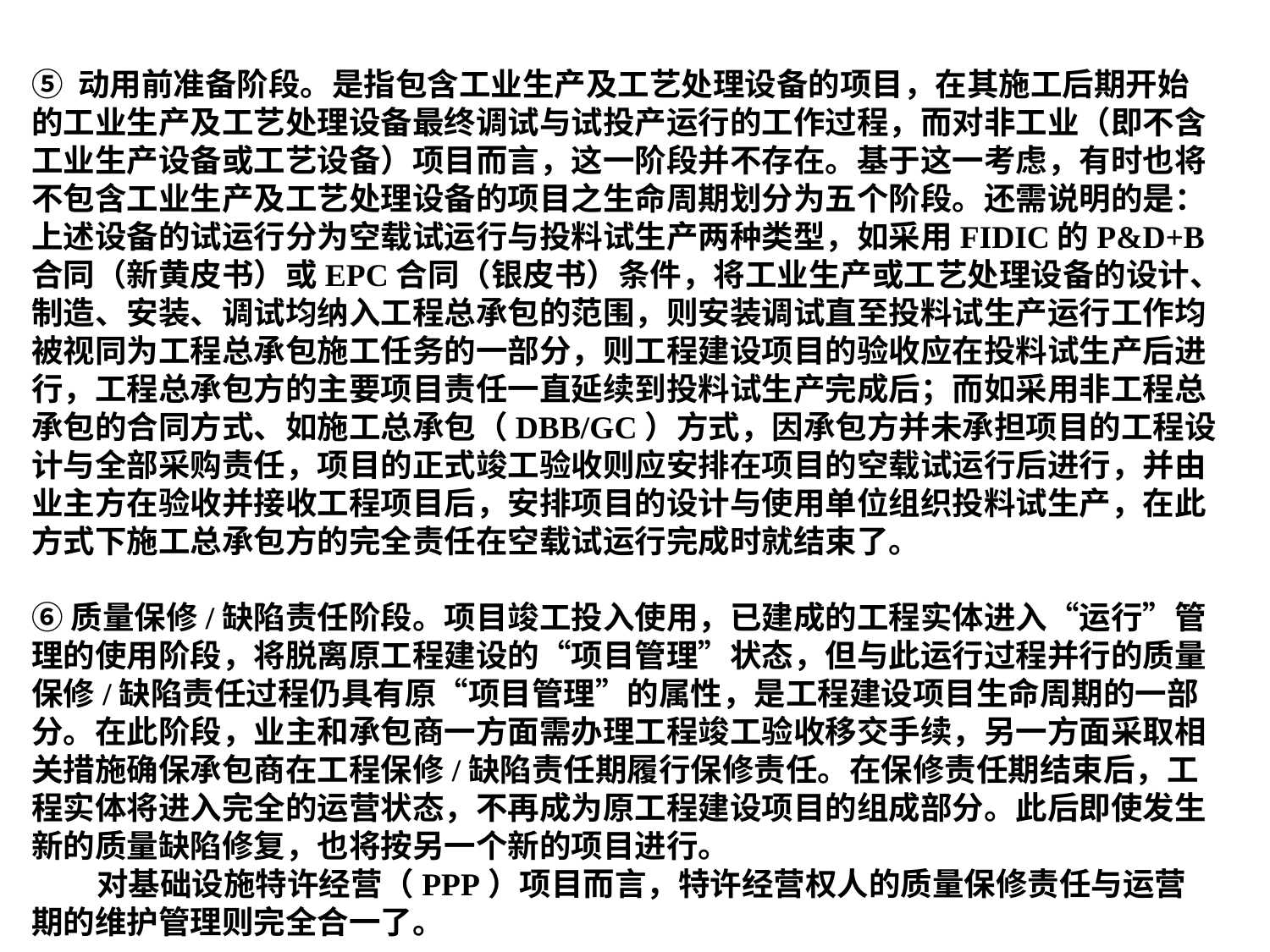

⑤ 动用前准备阶段。是指包含工业生产及工艺处理设备的项目，在其施工后期开始的工业生产及工艺处理设备最终调试与试投产运行的工作过程，而对非工业（即不含工业生产设备或工艺设备）项目而言，这一阶段并不存在。基于这一考虑，有时也将不包含工业生产及工艺处理设备的项目之生命周期划分为五个阶段。还需说明的是：上述设备的试运行分为空载试运行与投料试生产两种类型，如采用FIDIC的P&D+B合同（新黄皮书）或EPC合同（银皮书）条件，将工业生产或工艺处理设备的设计、制造、安装、调试均纳入工程总承包的范围，则安装调试直至投料试生产运行工作均被视同为工程总承包施工任务的一部分，则工程建设项目的验收应在投料试生产后进行，工程总承包方的主要项目责任一直延续到投料试生产完成后；而如采用非工程总承包的合同方式、如施工总承包（DBB/GC）方式，因承包方并未承担项目的工程设计与全部采购责任，项目的正式竣工验收则应安排在项目的空载试运行后进行，并由业主方在验收并接收工程项目后，安排项目的设计与使用单位组织投料试生产，在此方式下施工总承包方的完全责任在空载试运行完成时就结束了。

⑥质量保修/缺陷责任阶段。项目竣工投入使用，已建成的工程实体进入“运行”管理的使用阶段，将脱离原工程建设的“项目管理”状态，但与此运行过程并行的质量保修/缺陷责任过程仍具有原“项目管理”的属性，是工程建设项目生命周期的一部分。在此阶段，业主和承包商一方面需办理工程竣工验收移交手续，另一方面采取相关措施确保承包商在工程保修/缺陷责任期履行保修责任。在保修责任期结束后，工程实体将进入完全的运营状态，不再成为原工程建设项目的组成部分。此后即使发生新的质量缺陷修复，也将按另一个新的项目进行。
        对基础设施特许经营（PPP）项目而言，特许经营权人的质量保修责任与运营期的维护管理则完全合一了。